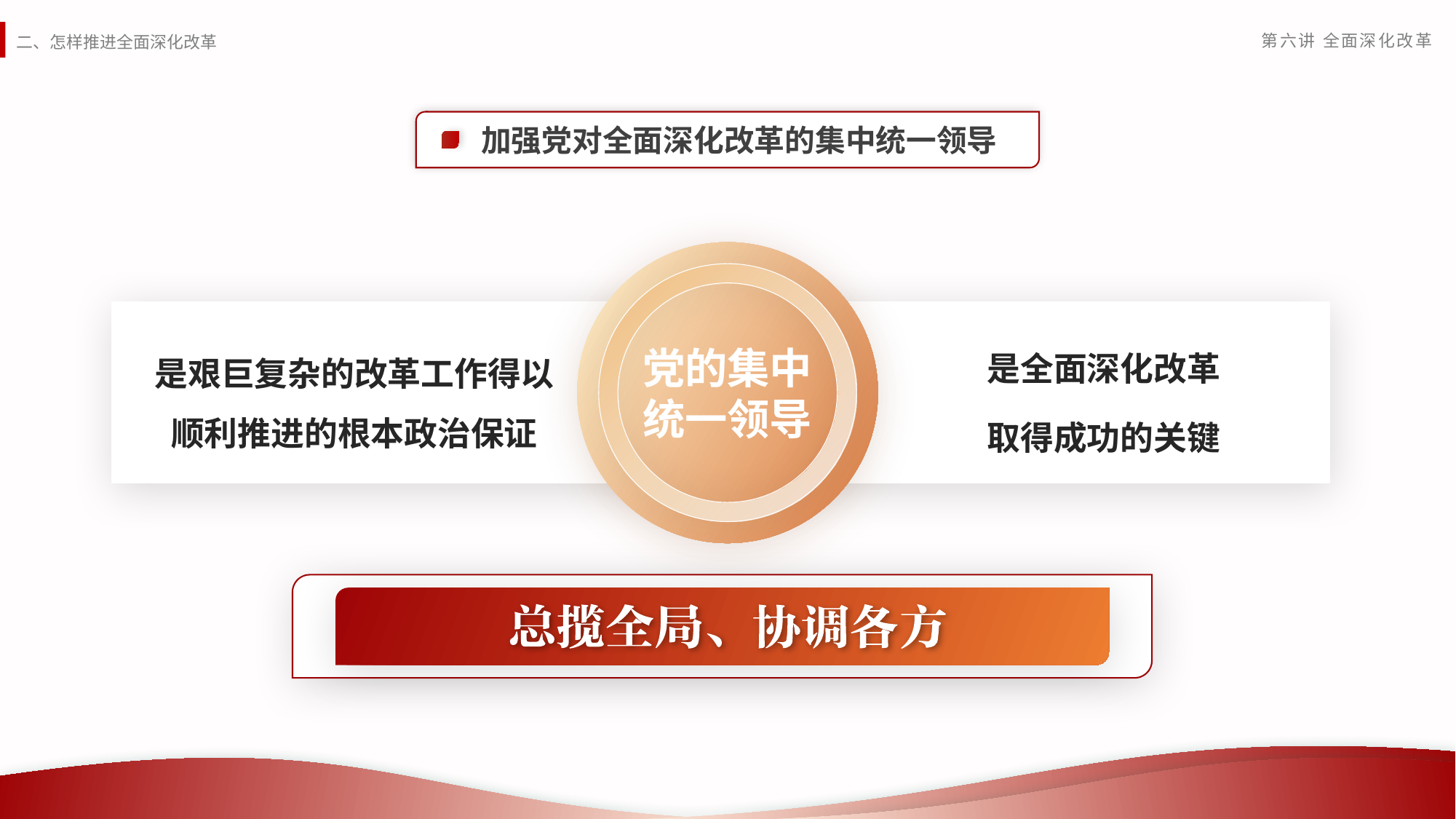

加强党对全面深化改革的集中统一领导

党的集中
统一领导

是艰巨复杂的改革工作得以顺利推进的根本政治保证
是全面深化改革
取得成功的关键